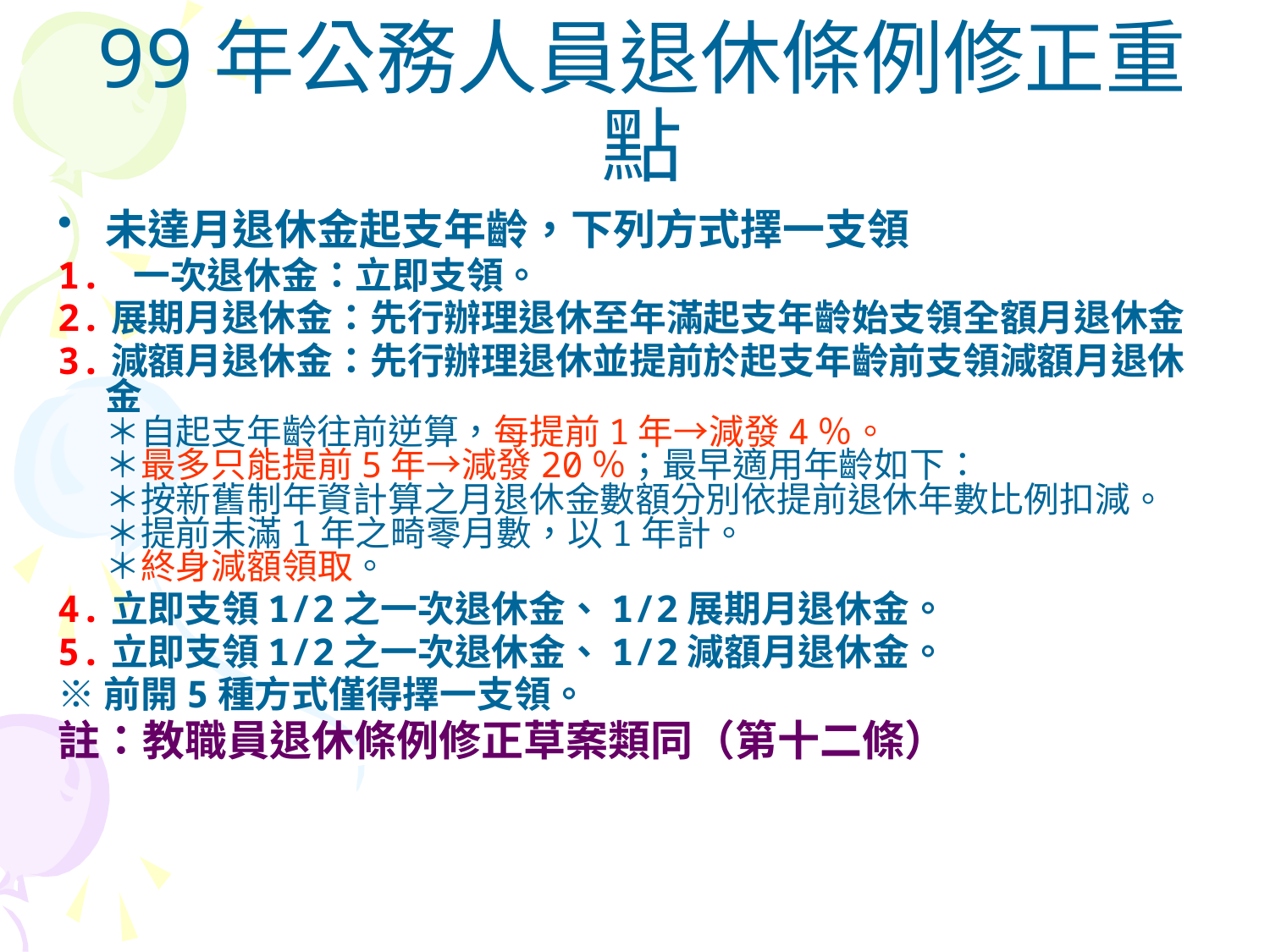

99年公務人員退休條例修正重點
未達月退休金起支年齡，下列方式擇一支領
1. 一次退休金：立即支領。
2.展期月退休金：先行辦理退休至年滿起支年齡始支領全額月退休金
3.減額月退休金：先行辦理退休並提前於起支年齡前支領減額月退休金
＊自起支年齡往前逆算，每提前1年→減發4％。
＊最多只能提前5年→減發20％；最早適用年齡如下：
＊按新舊制年資計算之月退休金數額分別依提前退休年數比例扣減。
＊提前未滿1年之畸零月數，以1年計。
＊終身減額領取。
4.立即支領1/2之一次退休金、1/2展期月退休金。
5.立即支領1/2之一次退休金、1/2減額月退休金。
※前開5種方式僅得擇一支領。
註：教職員退休條例修正草案類同（第十二條）